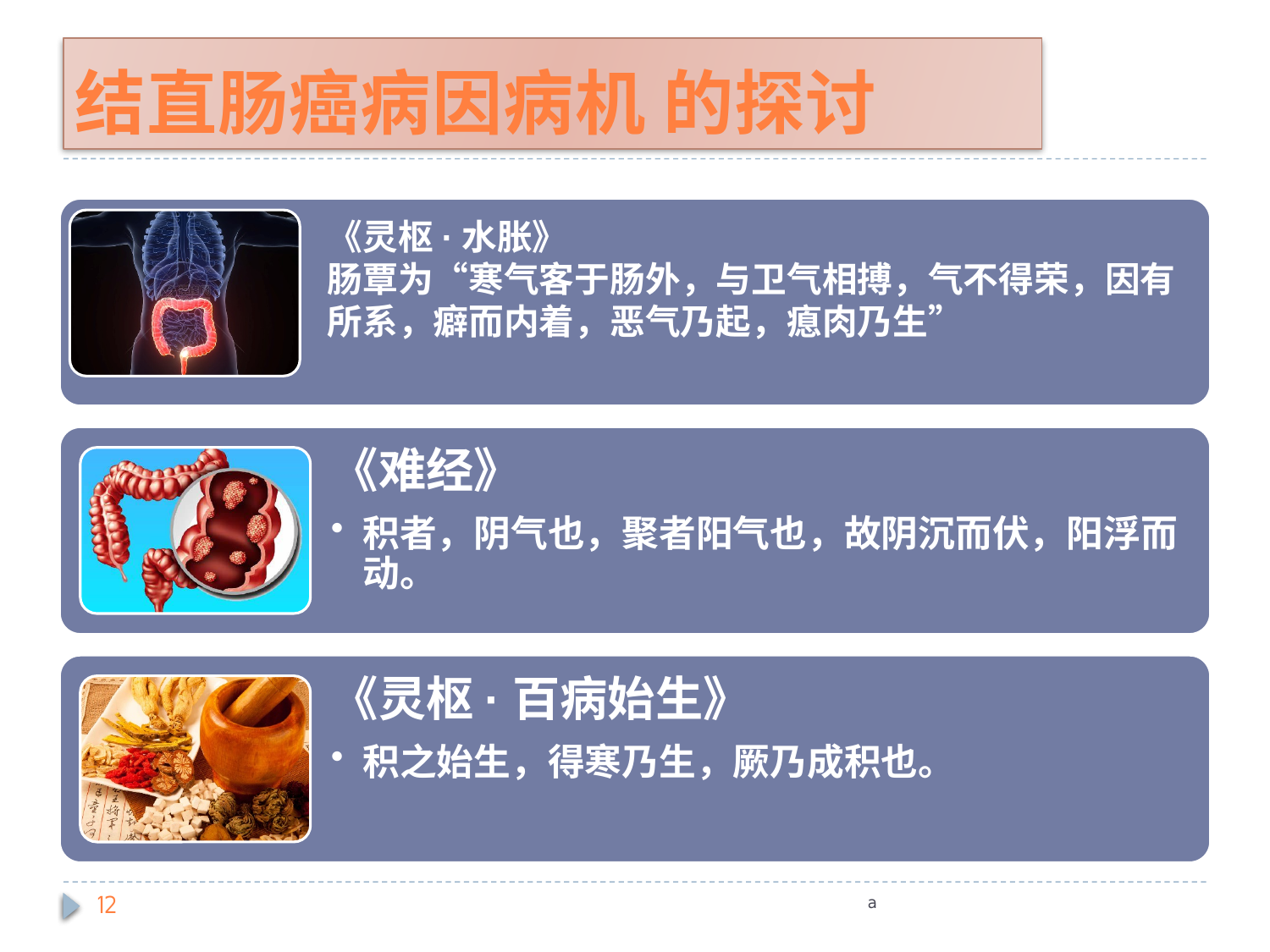

# 结直肠癌病因病机 的探讨
《灵枢·水胀》
肠覃为“寒气客于肠外，与卫气相搏，气不得荣，因有所系，癖而内着，恶气乃起，瘜肉乃生”

《难经》
积者，阴气也，聚者阳气也，故阴沉而伏，阳浮而动。
《灵枢·百病始生》
积之始生，得寒乃生，厥乃成积也。
12
a